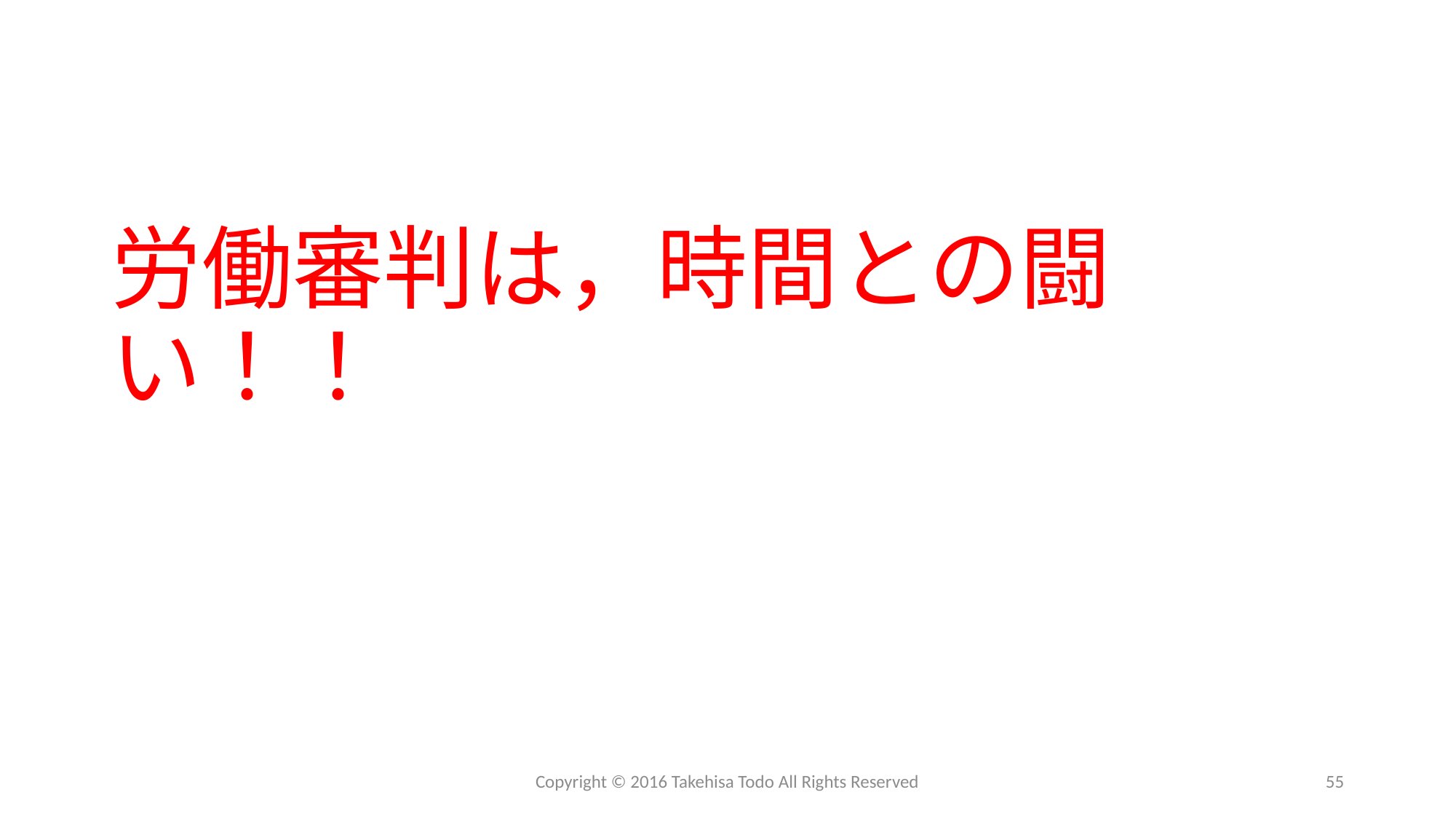

#
労働審判は，時間との闘い！！
Copyright © 2016 Takehisa Todo All Rights Reserved
55